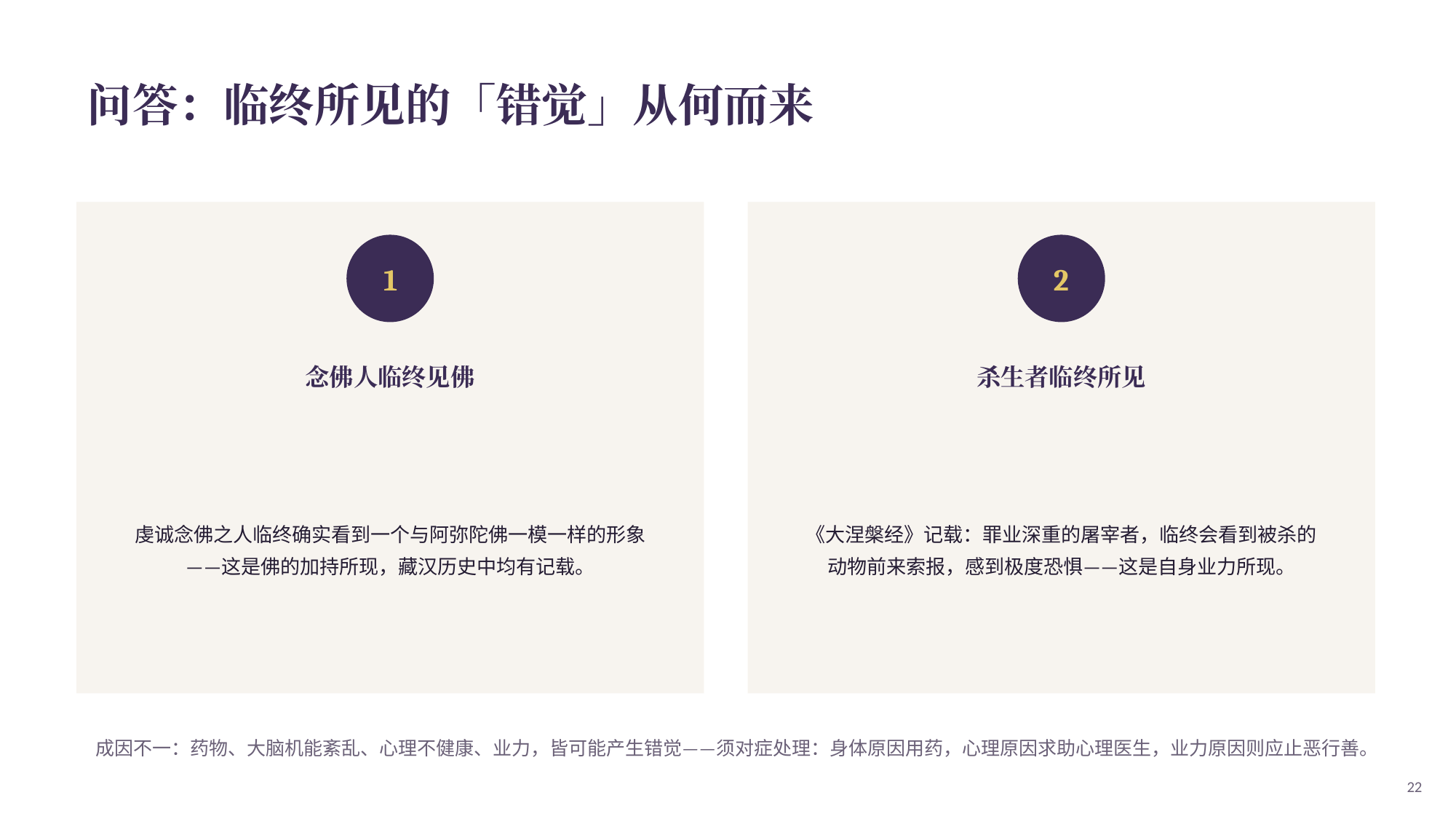

问答：临终所见的「错觉」从何而来

1

2
念佛人临终见佛
杀生者临终所见
虔诚念佛之人临终确实看到一个与阿弥陀佛一模一样的形象——这是佛的加持所现，藏汉历史中均有记载。
《大涅槃经》记载：罪业深重的屠宰者，临终会看到被杀的动物前来索报，感到极度恐惧——这是自身业力所现。
成因不一：药物、大脑机能紊乱、心理不健康、业力，皆可能产生错觉——须对症处理：身体原因用药，心理原因求助心理医生，业力原因则应止恶行善。
22